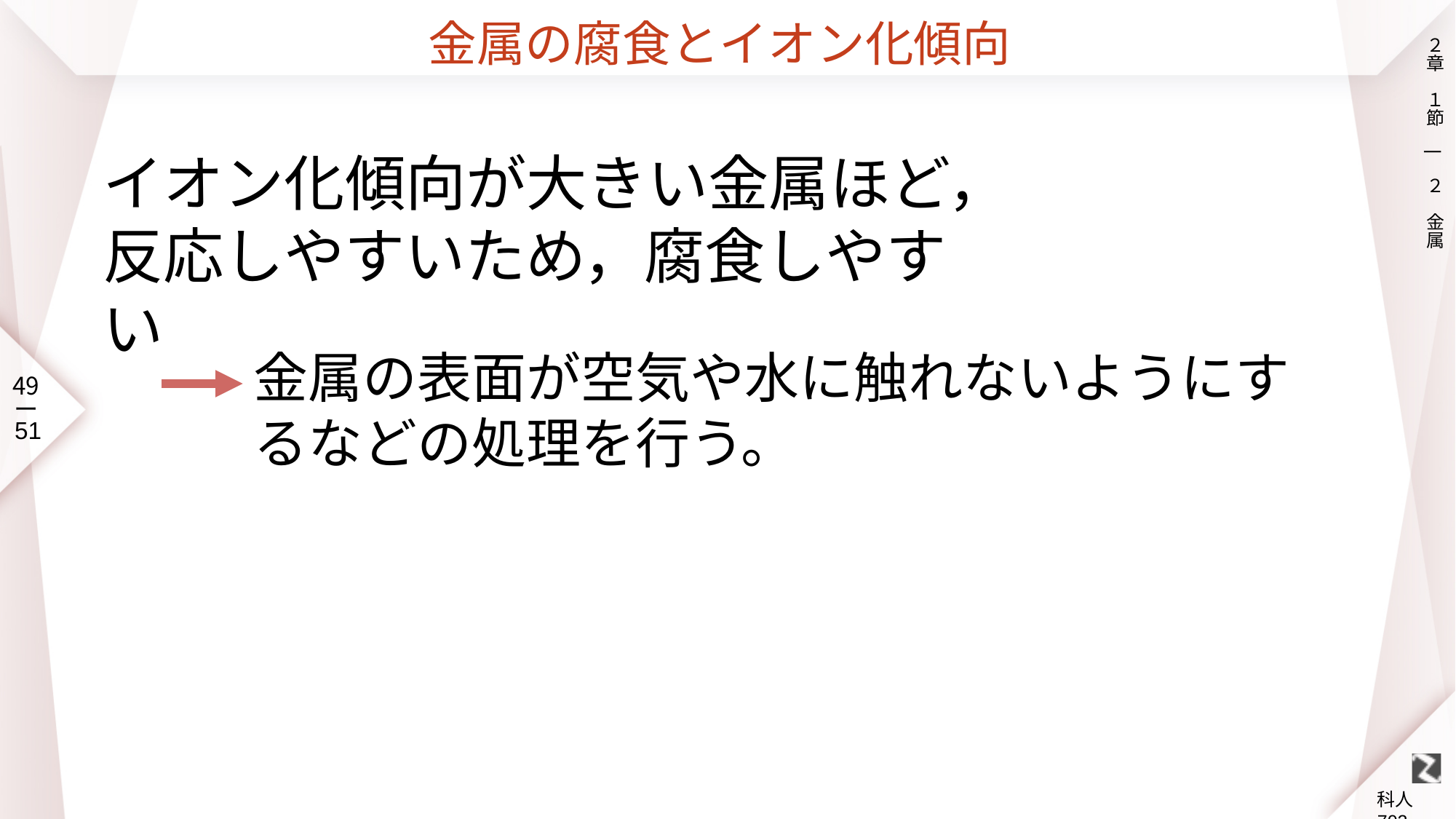

# 金属の腐食とイオン化傾向
２章　１節　|　２　金属
イオン化傾向が大きい金属ほど，反応しやすいため，腐食しやすい
金属の表面が空気や水に触れないようにするなどの処理を行う。